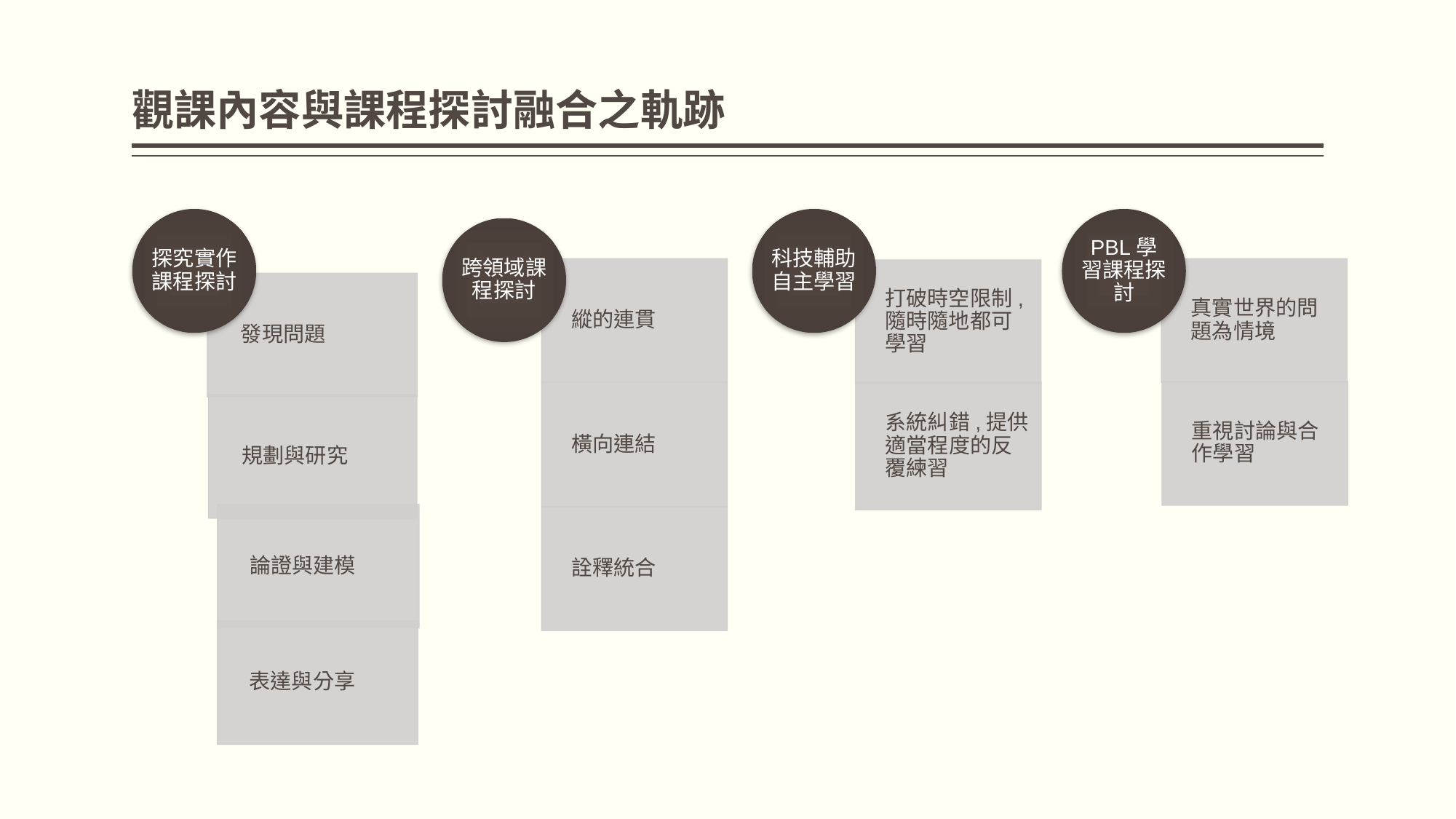

# 觀課內容與課程探討融合之軌跡
發現問題
規劃與研究
論證與建模
表達與分享
探究實作課程探討
縱的連貫
橫向連結
詮釋統合
跨領域課程探討
打破時空限制,隨時隨地都可學習
系統糾錯,提供適當程度的反覆練習
科技輔助自主學習
真實世界的問題為情境
重視討論與合作學習
PBL學習課程探討